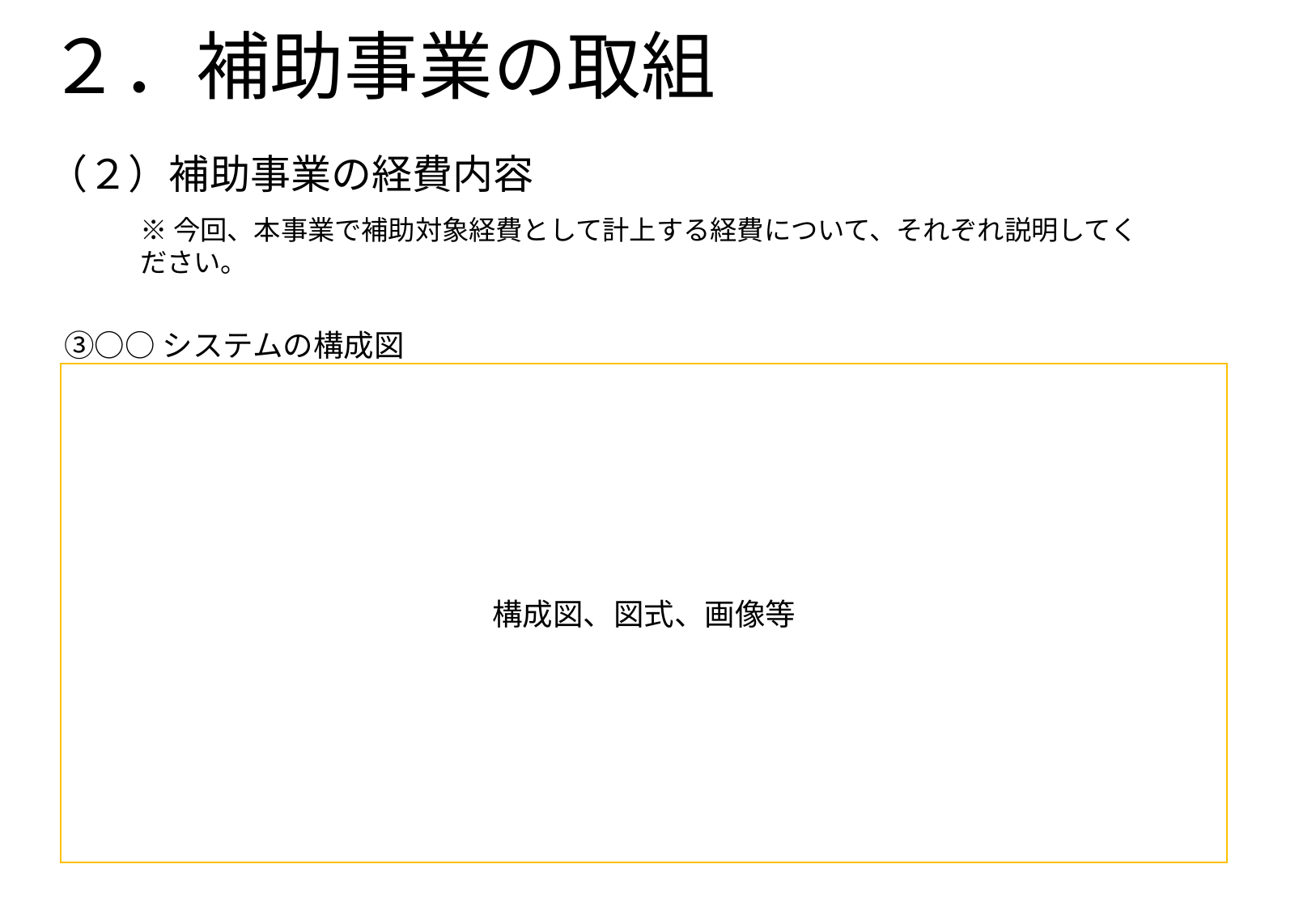

# ２．補助事業の取組
（２）補助事業の経費内容
※今回、本事業で補助対象経費として計上する経費について、それぞれ説明してください。
③○○システムの構成図
構成図、図式、画像等